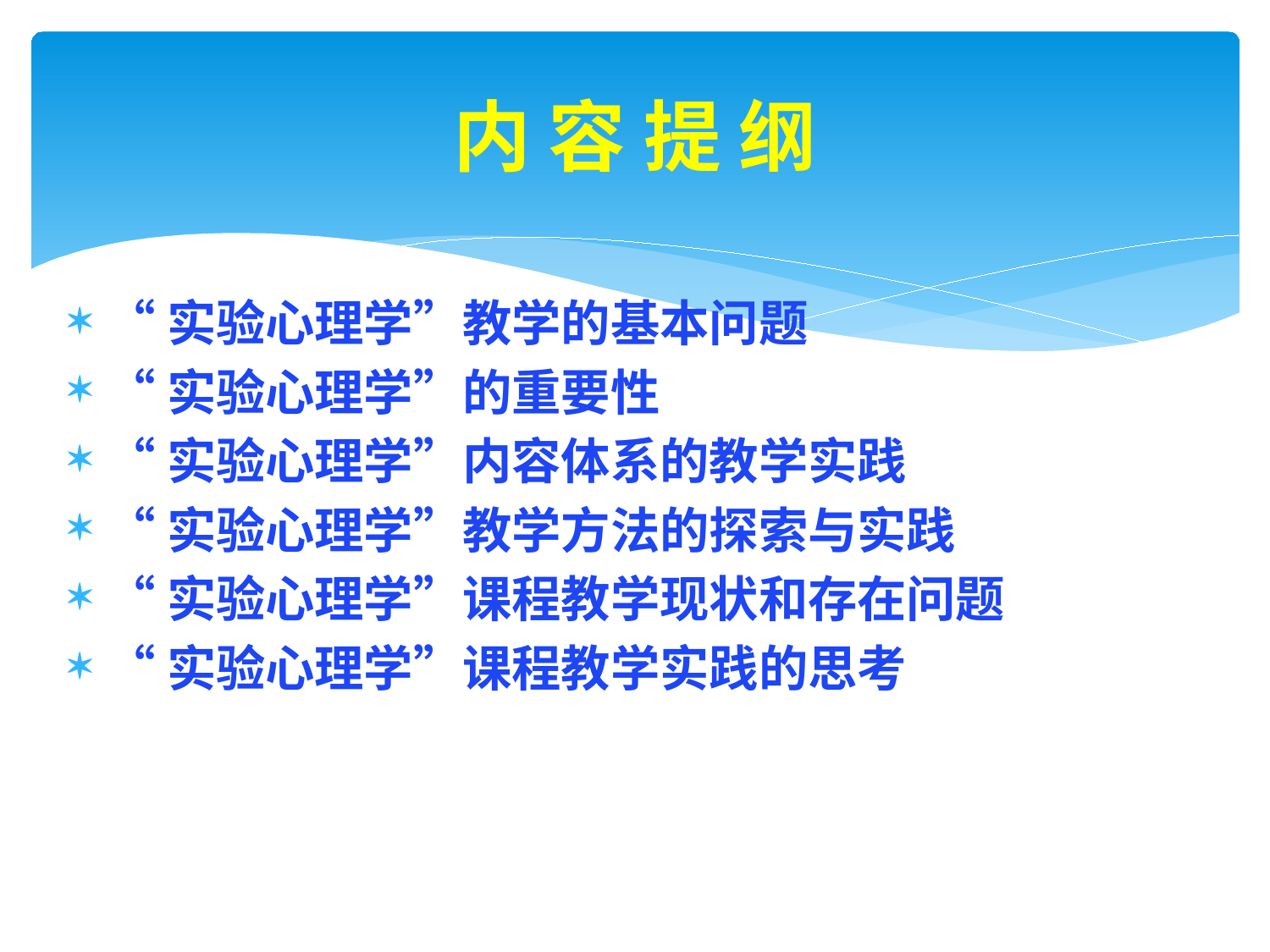

# 内 容 提 纲
“实验心理学”教学的基本问题
“实验心理学”的重要性
“实验心理学”内容体系的教学实践
“实验心理学”教学方法的探索与实践
“实验心理学”课程教学现状和存在问题
“实验心理学”课程教学实践的思考